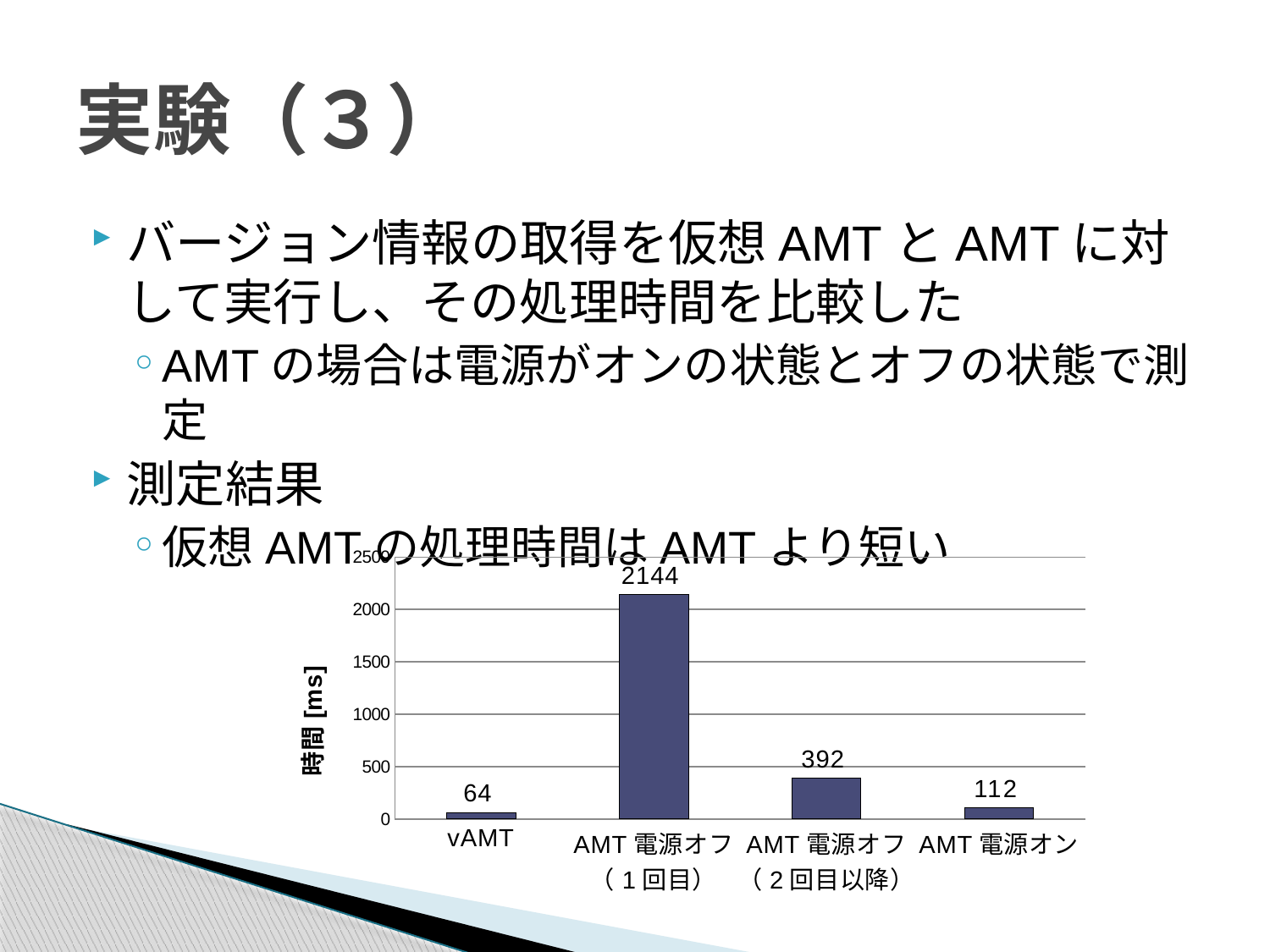

# 実験（３）
バージョン情報の取得を仮想AMTとAMTに対して実行し、その処理時間を比較した
AMTの場合は電源がオンの状態とオフの状態で測定
測定結果
仮想AMTの処理時間はAMTより短い

### Chart

| Category |  |
|---|---|
| vAMT | 63.908795 |
| AMT電源オフ
（1回目） | 2144.01046 |
| AMT電源オフ
（2回目以降） | 391.8702149999999 |
| AMT電源オン | 111.91657 |